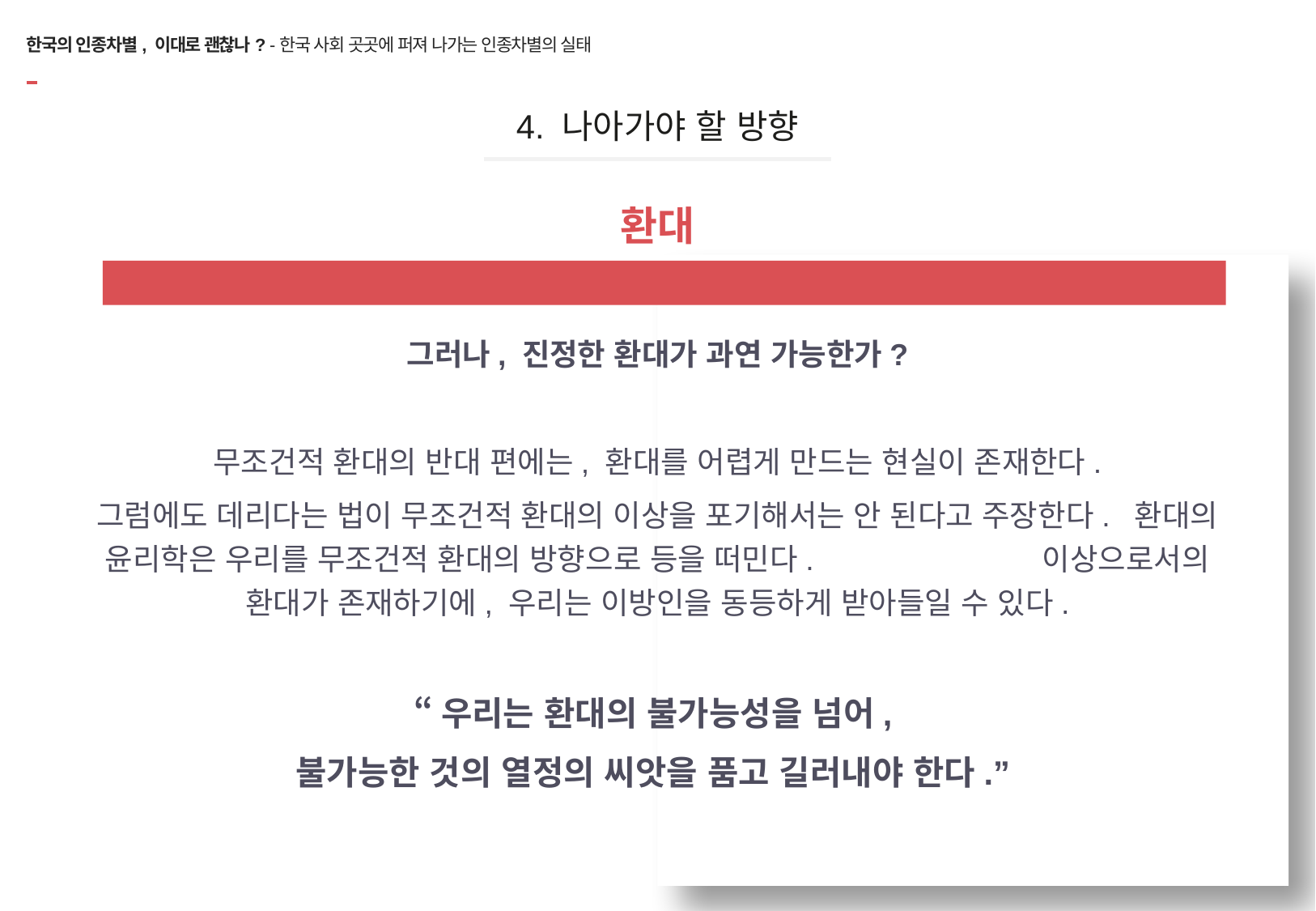

# 한국의 인종차별, 이대로 괜찮나? -한국 사회 곳곳에 퍼져 나가는 인종차별의 실태
4. 나아가야 할 방향
환대
Hospitality
그러나, 진정한 환대가 과연 가능한가?

무조건적 환대의 반대 편에는, 환대를 어렵게 만드는 현실이 존재한다.
그럼에도 데리다는 법이 무조건적 환대의 이상을 포기해서는 안 된다고 주장한다.  환대의 윤리학은 우리를 무조건적 환대의 방향으로 등을 떠민다.                          이상으로서의 환대가 존재하기에, 우리는 이방인을 동등하게 받아들일 수 있다.

“우리는 환대의 불가능성을 넘어,
불가능한 것의 열정의 씨앗을 품고 길러내야 한다.”